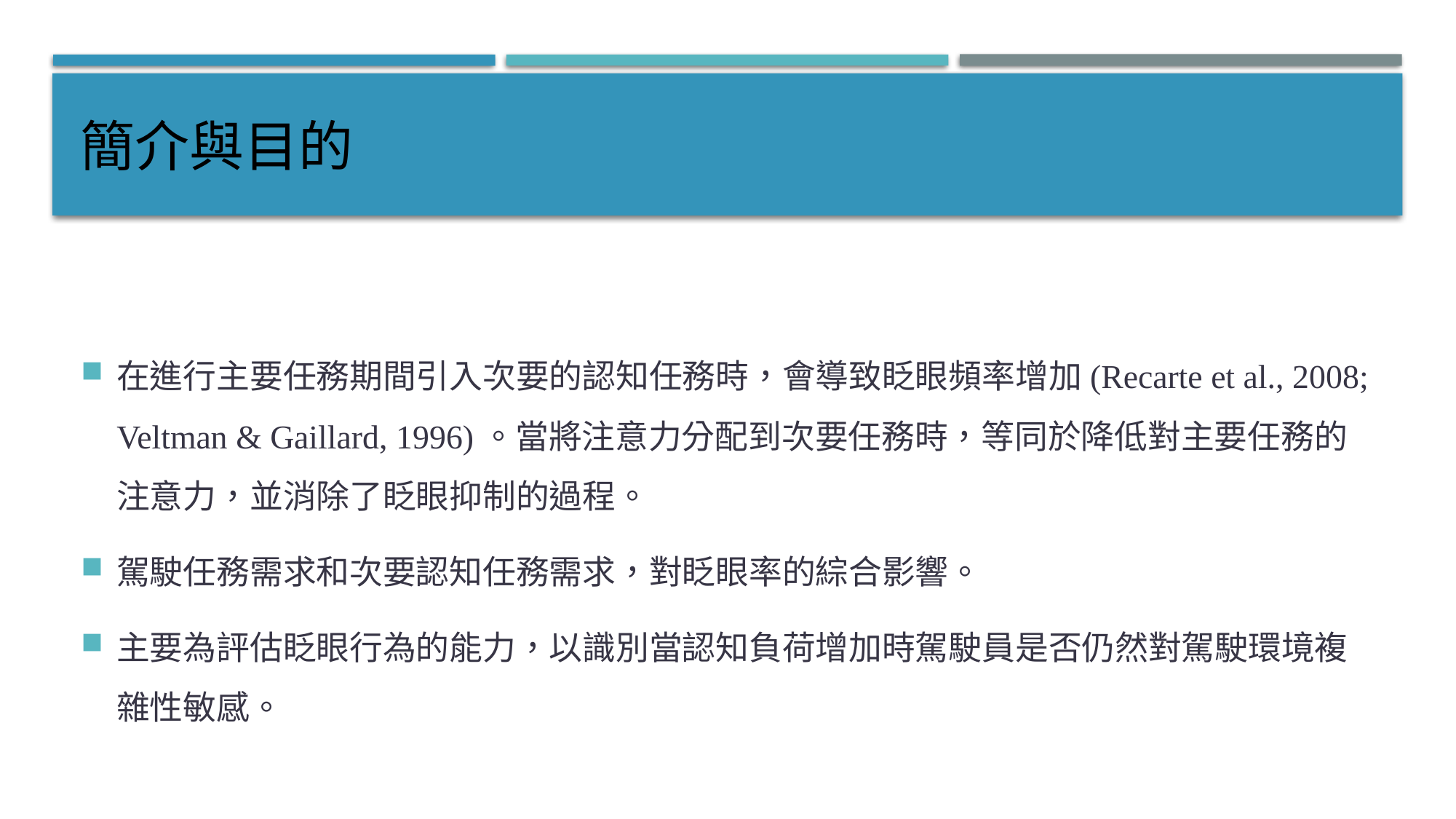

# 簡介與目的
在進行主要任務期間引入次要的認知任務時，會導致眨眼頻率增加(Recarte et al., 2008; Veltman & Gaillard, 1996)。當將注意力分配到次要任務時，等同於降低對主要任務的注意力，並消除了眨眼抑制的過程。
駕駛任務需求和次要認知任務需求，對眨眼率的綜合影響。
主要為評估眨眼行為的能力，以識別當認知負荷增加時駕駛員是否仍然對駕駛環境複雜性敏感。